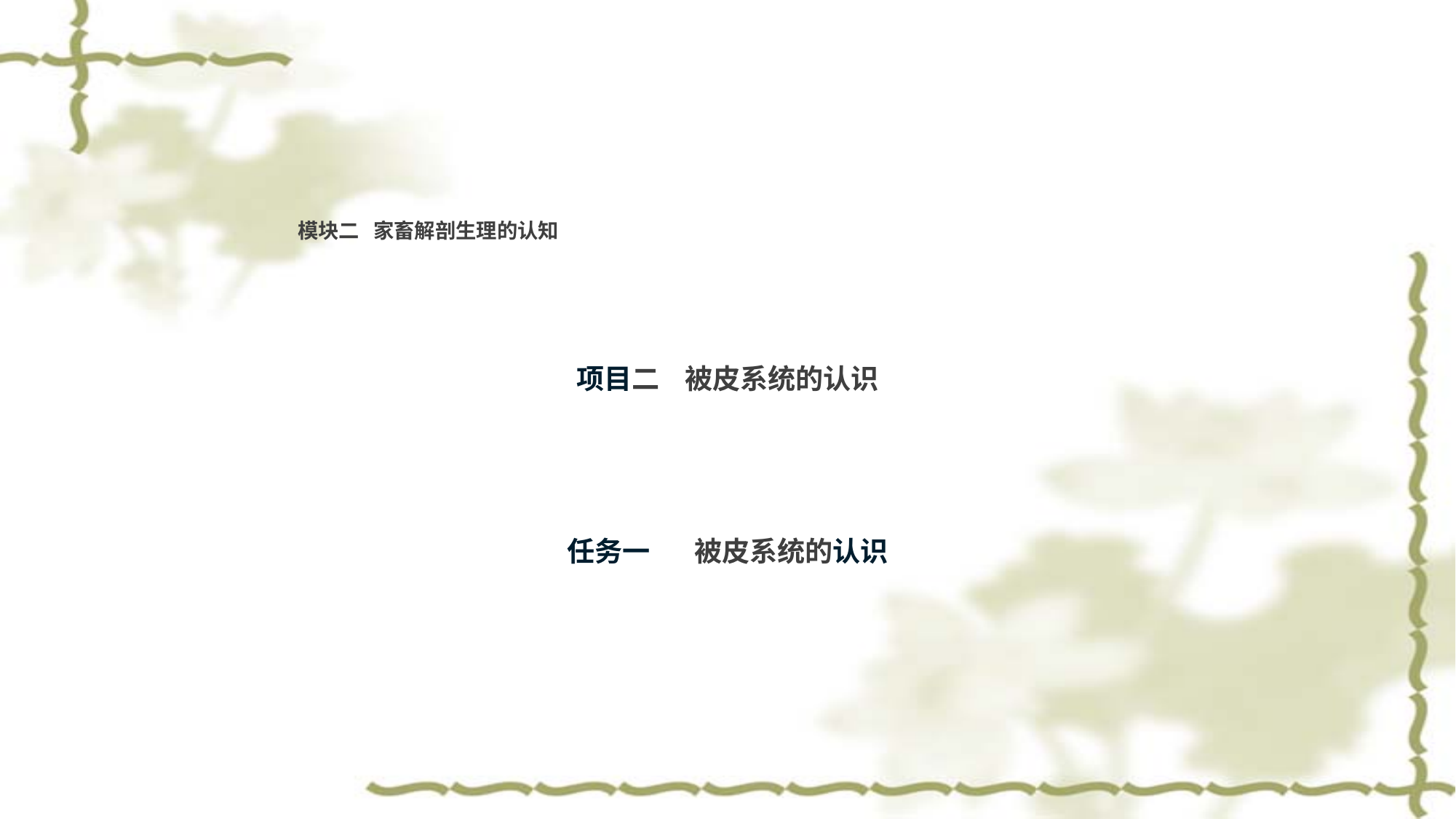

模块二   家畜解剖生理的认知

项目二    被皮系统的认识

任务一       被皮系统的认识